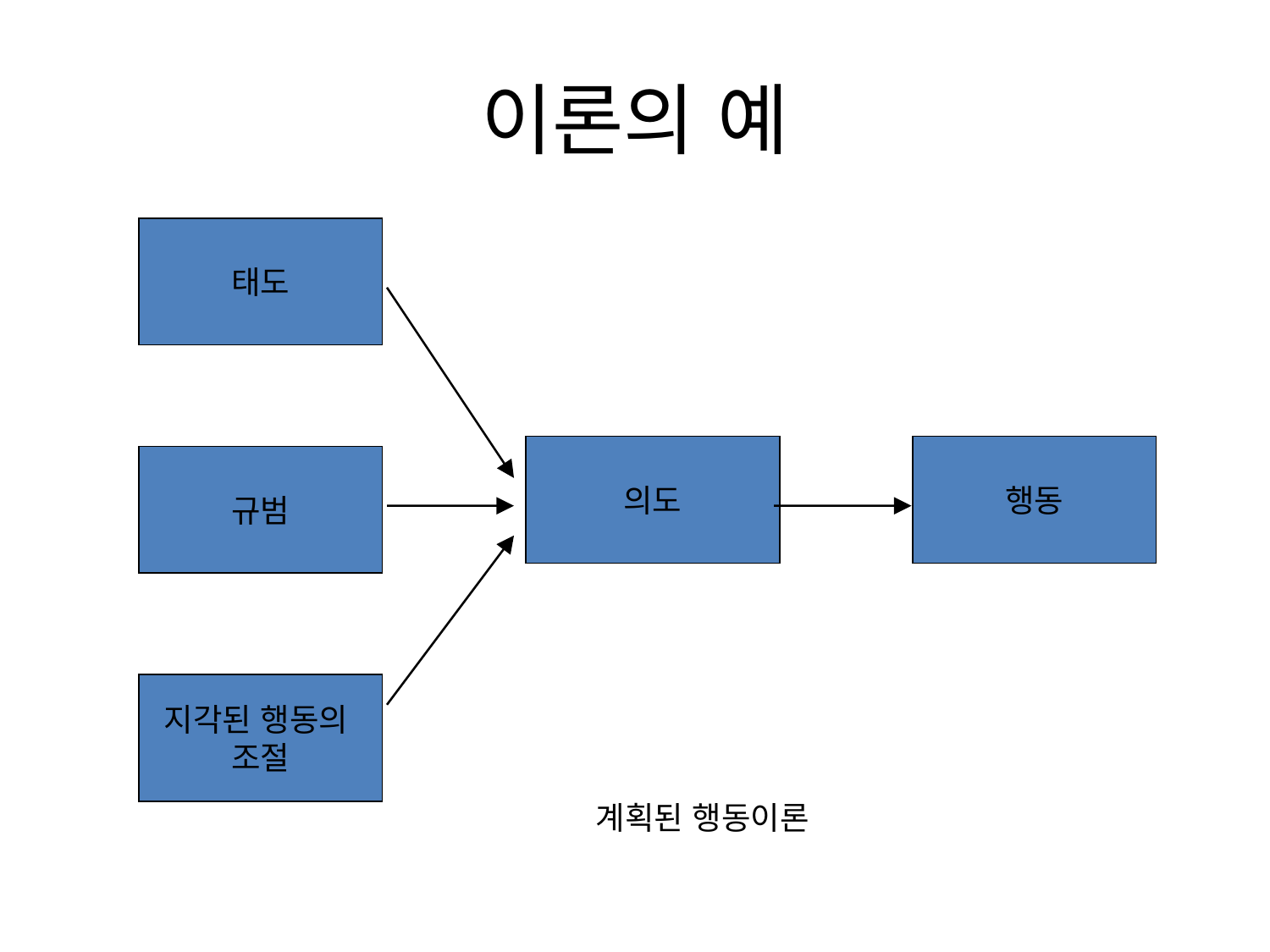

# 이론의 예
태도

의도
행동
규범

지각된 행동의
조절
계획된 행동이론